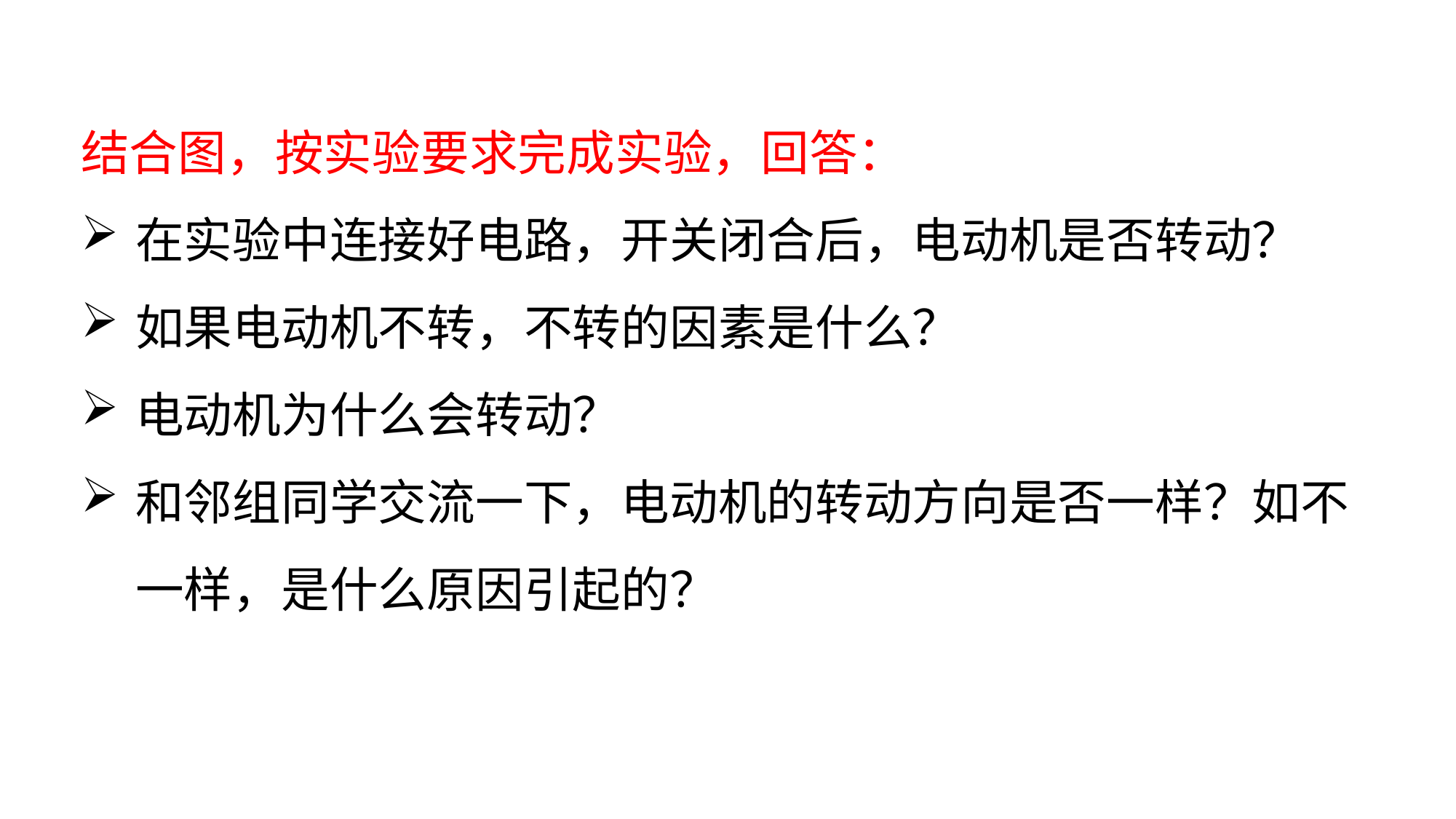

结合图，按实验要求完成实验，回答：
在实验中连接好电路，开关闭合后，电动机是否转动？
如果电动机不转，不转的因素是什么？
电动机为什么会转动？
和邻组同学交流一下，电动机的转动方向是否一样？如不一样，是什么原因引起的？